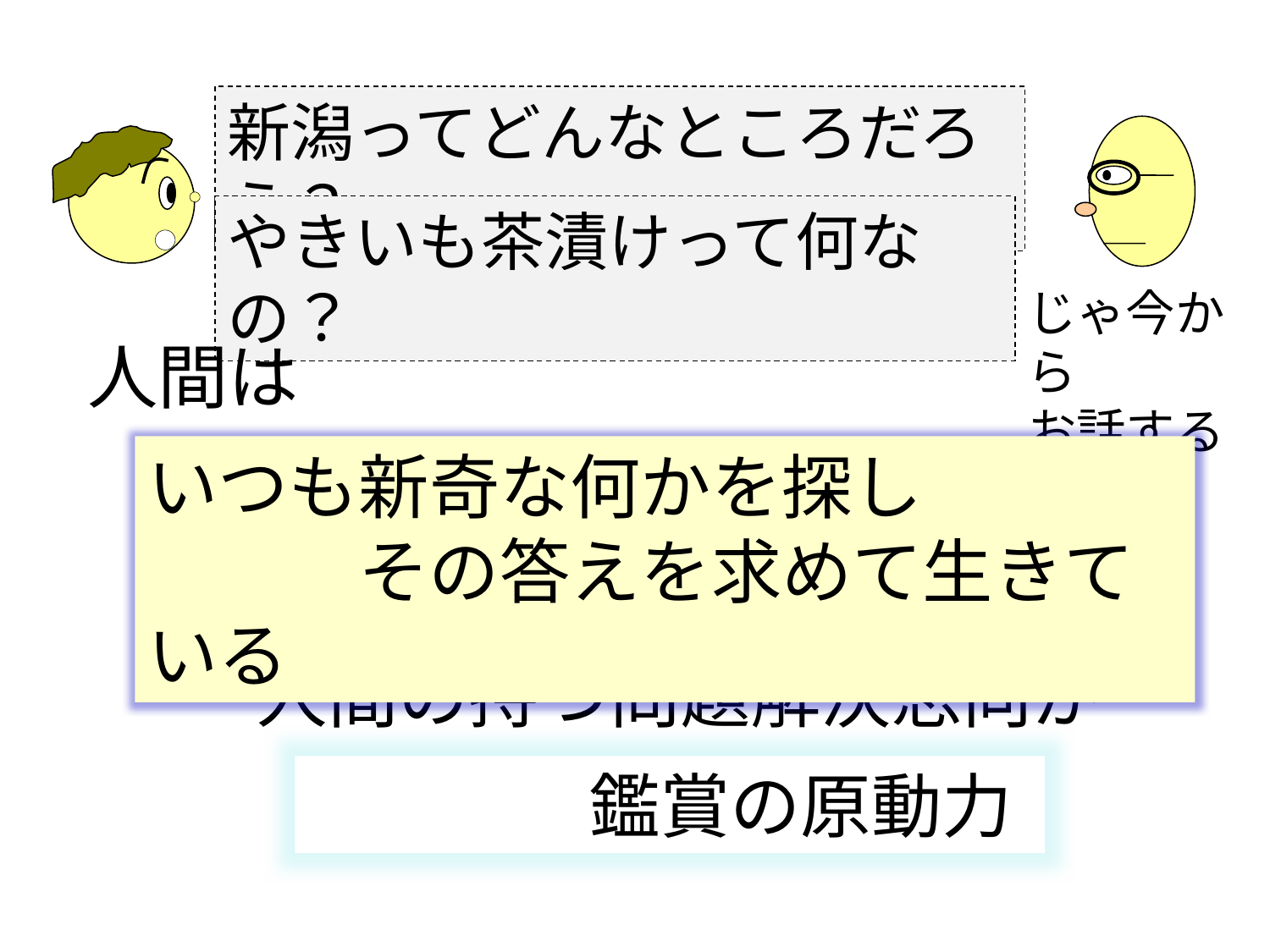

新潟ってどんなところだろう？

やきいも茶漬けって何なの？
じゃ今から
お話するよ
人間は
いつも新奇な何かを探し
　　　その答えを求めて生きている
人間の持つ問題解決志向が
　　　　鑑賞の原動力